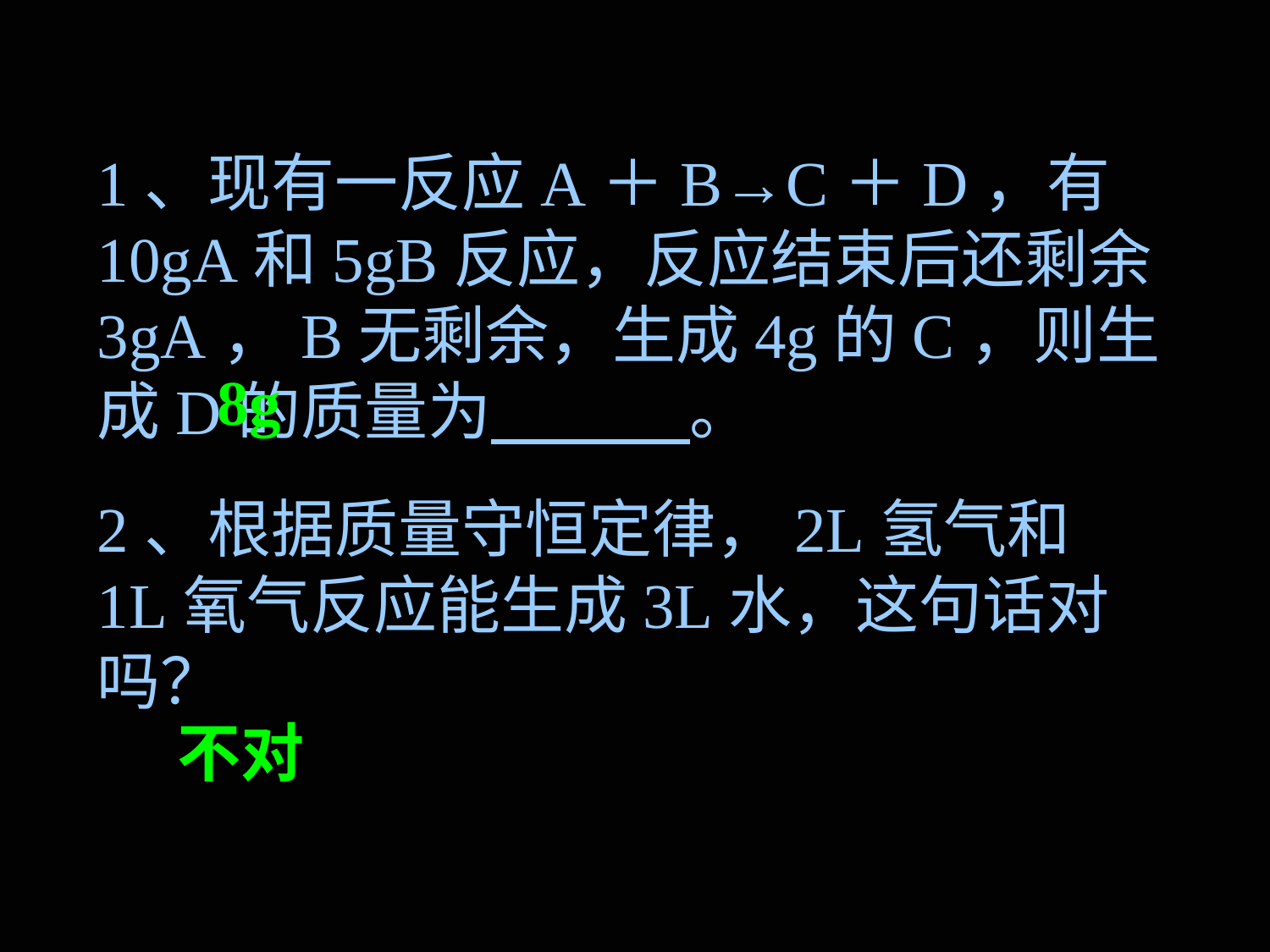

1、现有一反应A＋B→C＋D，有10gA和5gB反应，反应结束后还剩余3gA，B无剩余，生成4g的C，则生成D的质量为              。
8g
2、根据质量守恒定律，2L氢气和1L氧气反应能生成3L水，这句话对吗？
不对